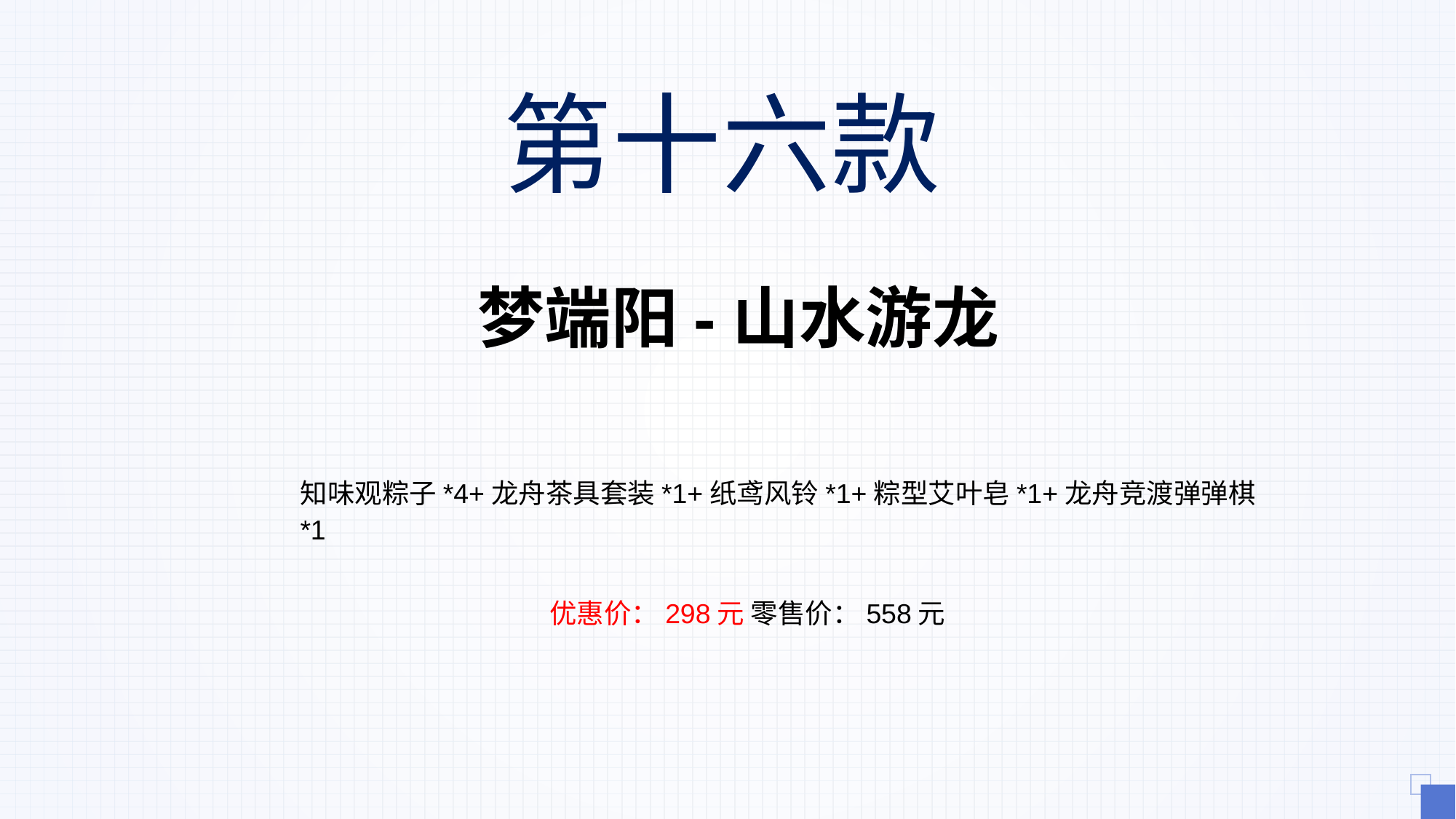

第十六款
梦端阳-山水游龙
知味观粽子*4+龙舟茶具套装*1+纸鸢风铃*1+粽型艾叶皂*1+龙舟竞渡弹弹棋*1
优惠价：298元 零售价：558元